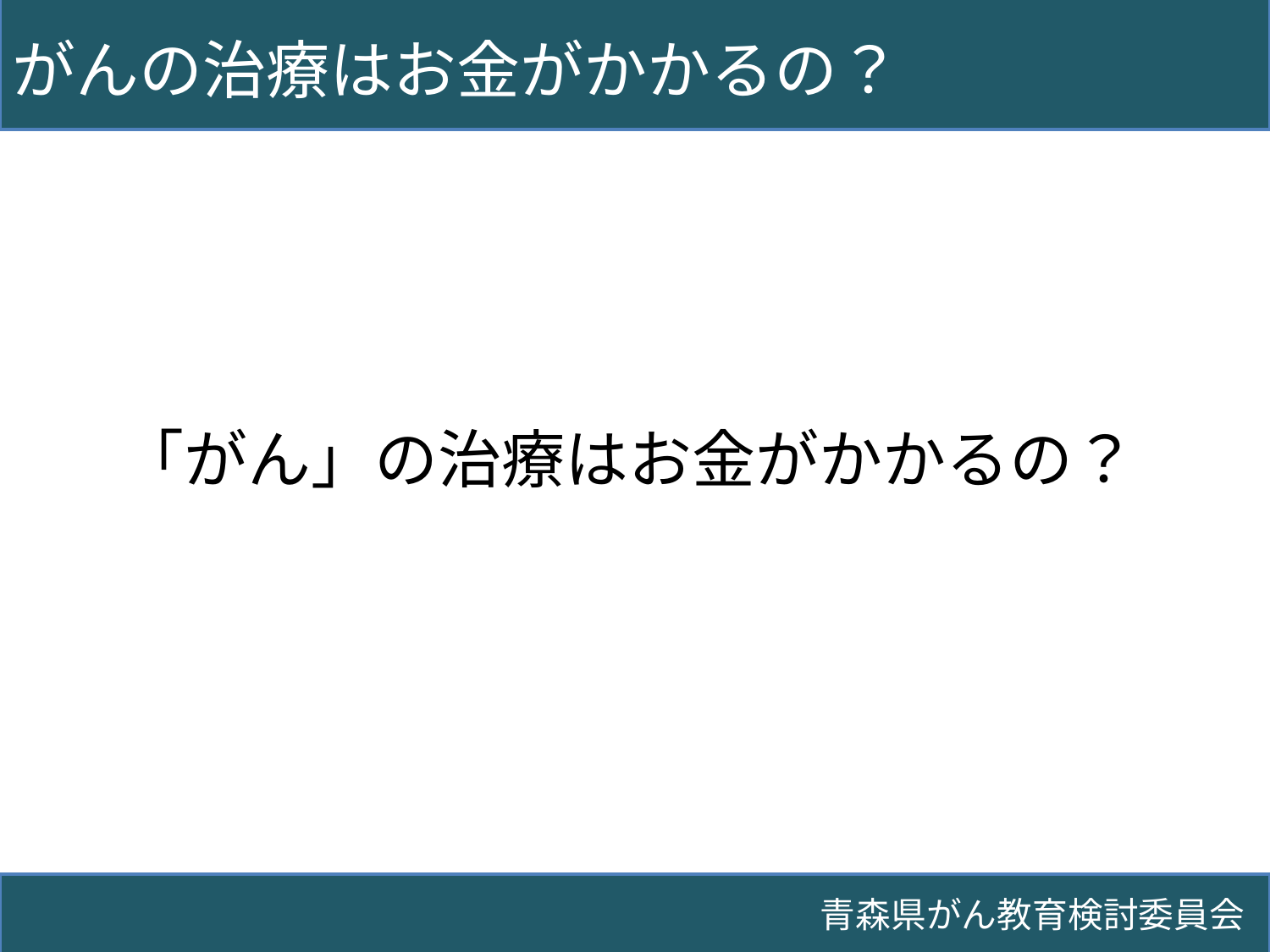

がんの治療はお金がかかるの？
「がん」の治療はお金がかかるの？

青森県がん教育検討委員会